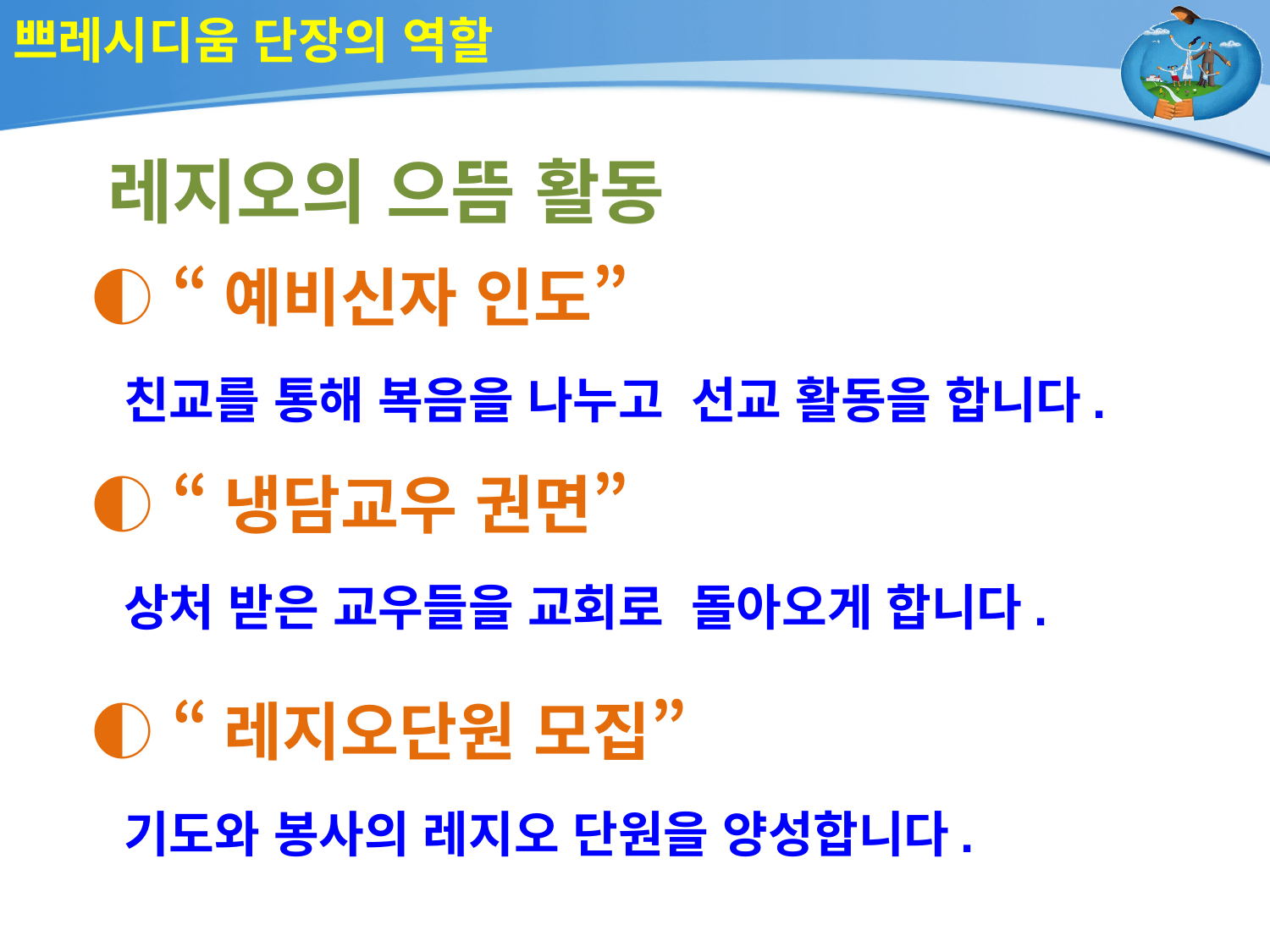

# 쁘레시디움 단장의 역할
레지오의 으뜸 활동
 ◐ “예비신자 인도”
  친교를 통해 복음을 나누고  선교 활동을 합니다.
​

 ◐ “냉담교우 권면”
  상처 받은 교우들을 교회로  돌아오게 합니다.
 ◐ “레지오단원 모집”
  기도와 봉사의 레지오 단원을 양성합니다.